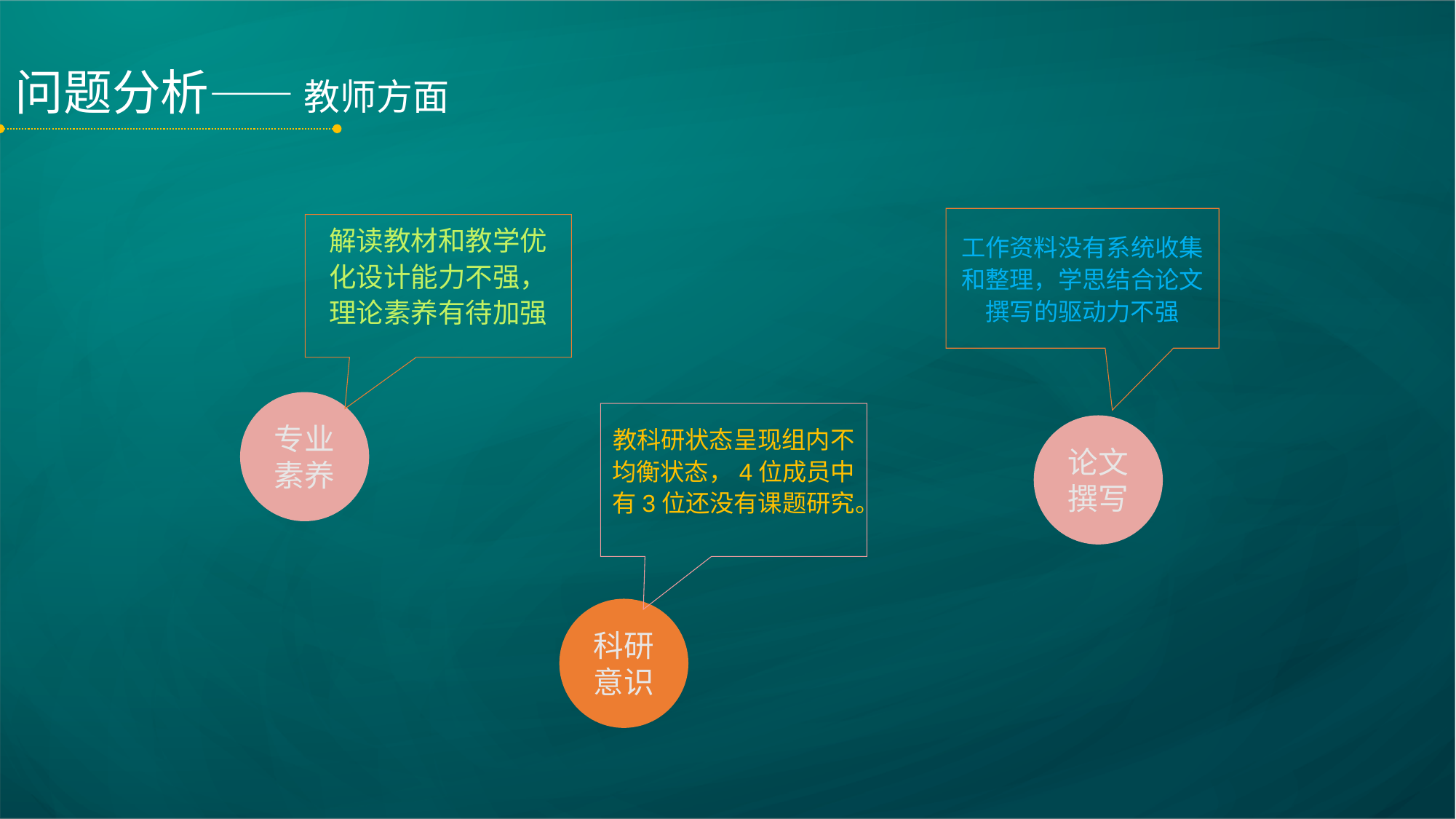

问题分析—— 教师方面

工作资料没有系统收集和整理，学思结合论文撰写的驱动力不强

解读教材和教学优化设计能力不强，理论素养有待加强

专业素养
教科研状态呈现组内不均衡状态，4位成员中有3位还没有课题研究。

论文撰写
科研意识